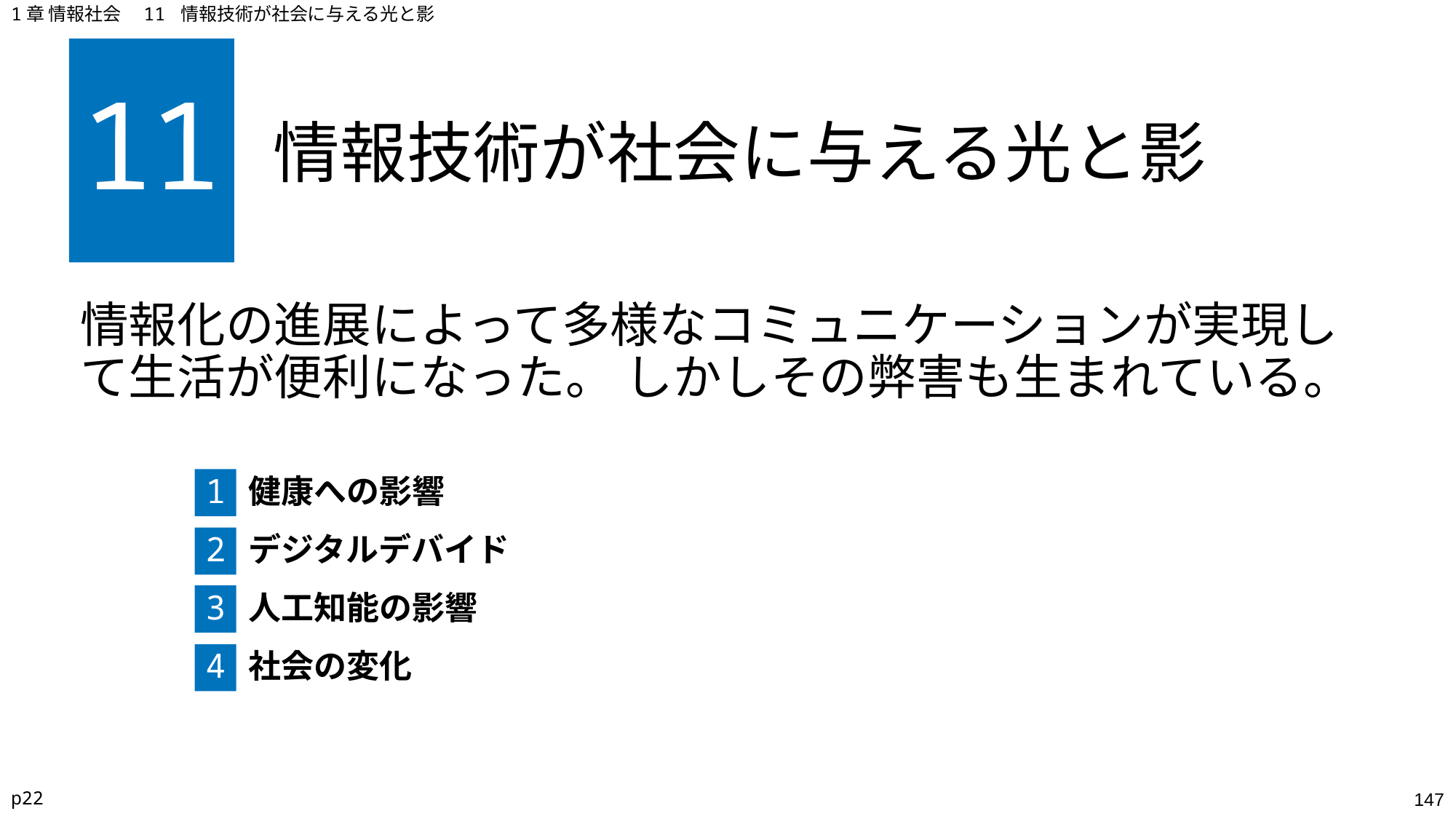

1章 情報社会　11 情報技術が社会に与える光と影
11
# 情報技術が社会に与える光と影
情報化の進展によって多様なコミュニケーションが実現して生活が便利になった。 しかしその弊害も生まれている。

1
健康への影響
2
デジタルデバイド
3
人工知能の影響
4
社会の変化
p22
147